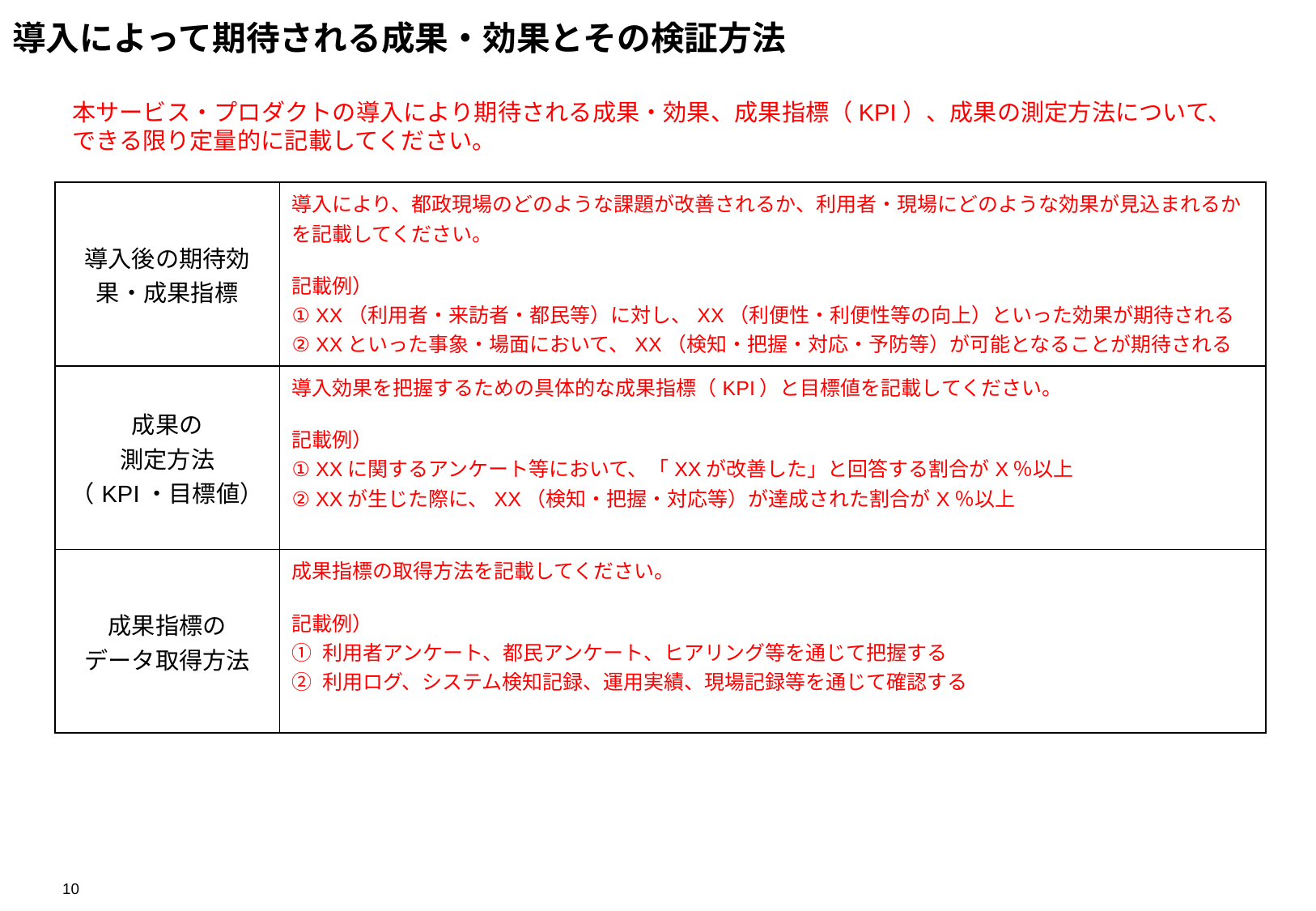

# 導入によって期待される成果・効果とその検証方法
本サービス・プロダクトの導入により期待される成果・効果、成果指標（KPI）、成果の測定方法について、できる限り定量的に記載してください。
| 導入後の期待効果・成果指標 | 導入により、都政現場のどのような課題が改善されるか、利用者・現場にどのような効果が見込まれるかを記載してください。 記載例） ① XX（利用者・来訪者・都民等）に対し、XX（利便性・利便性等の向上）といった効果が期待される ② XXといった事象・場面において、XX（検知・把握・対応・予防等）が可能となることが期待される |
| --- | --- |
| 成果の 測定方法 （KPI・目標値） | 導入効果を把握するための具体的な成果指標（KPI）と目標値を記載してください。 記載例） ① XXに関するアンケート等において、「XXが改善した」と回答する割合がX％以上 ② XXが生じた際に、XX（検知・把握・対応等）が達成された割合がX％以上 |
| 成果指標の データ取得方法 | 成果指標の取得方法を記載してください。 記載例） ① 利用者アンケート、都民アンケート、ヒアリング等を通じて把握する ② 利用ログ、システム検知記録、運用実績、現場記録等を通じて確認する |
10